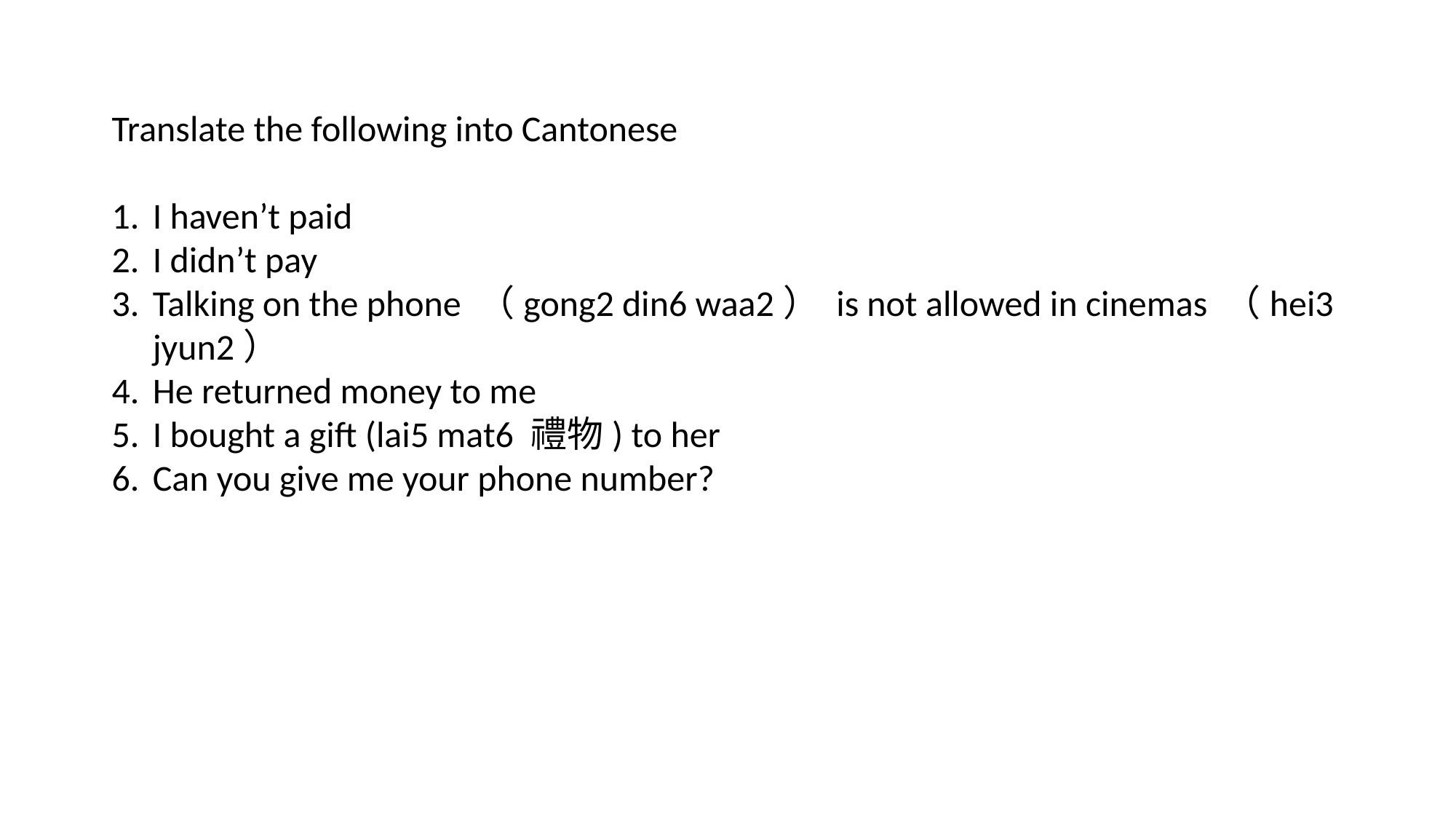

Translate the following into Cantonese

I haven’t paid
I didn’t pay
Talking on the phone （gong2 din6 waa2） is not allowed in cinemas （hei3 jyun2）
He returned money to me
I bought a gift (lai5 mat6 禮物) to her
Can you give me your phone number?